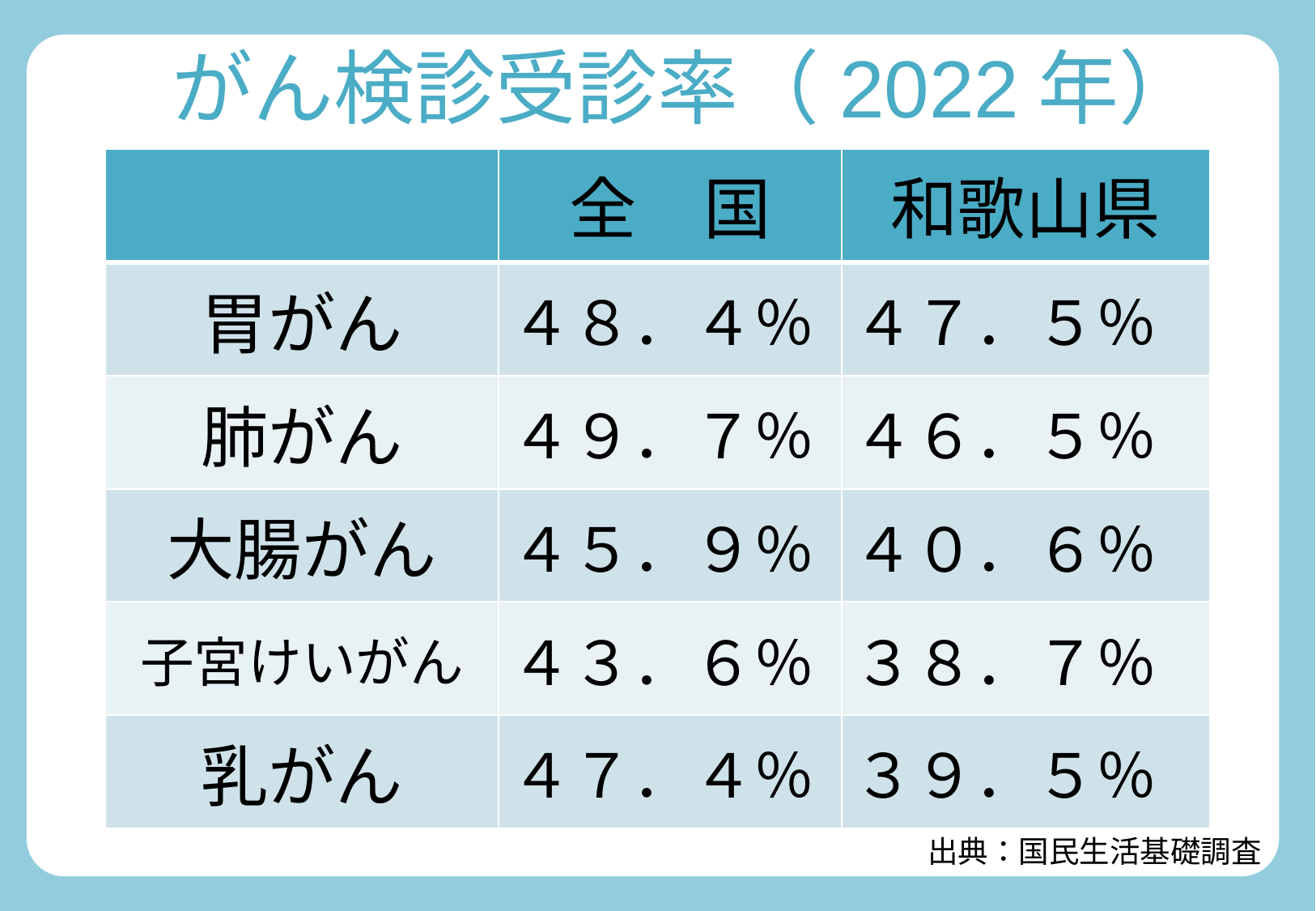

がん検診受診率（2022年）

|  | 全　国 | 和歌山県 |
| --- | --- | --- |
| 胃がん | ４８．４％ | ４７．５％ |
| 肺がん | ４９．７％ | ４６．５％ |
| 大腸がん | ４５．９％ | ４０．６％ |
| 子宮けいがん | ４３．６％ | ３８．７％ |
| 乳がん | ４７．４％ | ３９．５％ |
出典：国民生活基礎調査